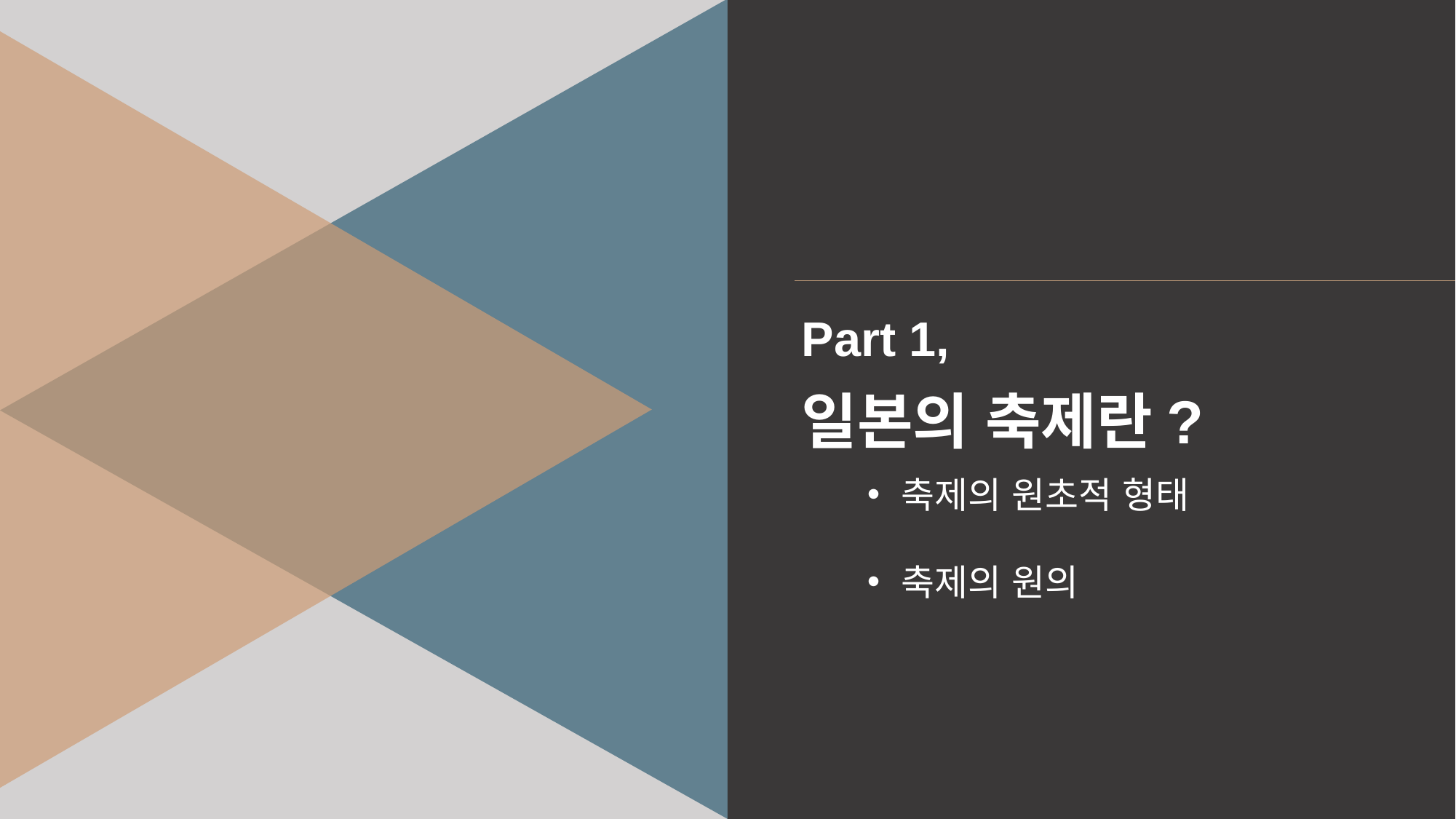

Part 1,
일본의 축제란?

축제의 원초적 형태

축제의 원의